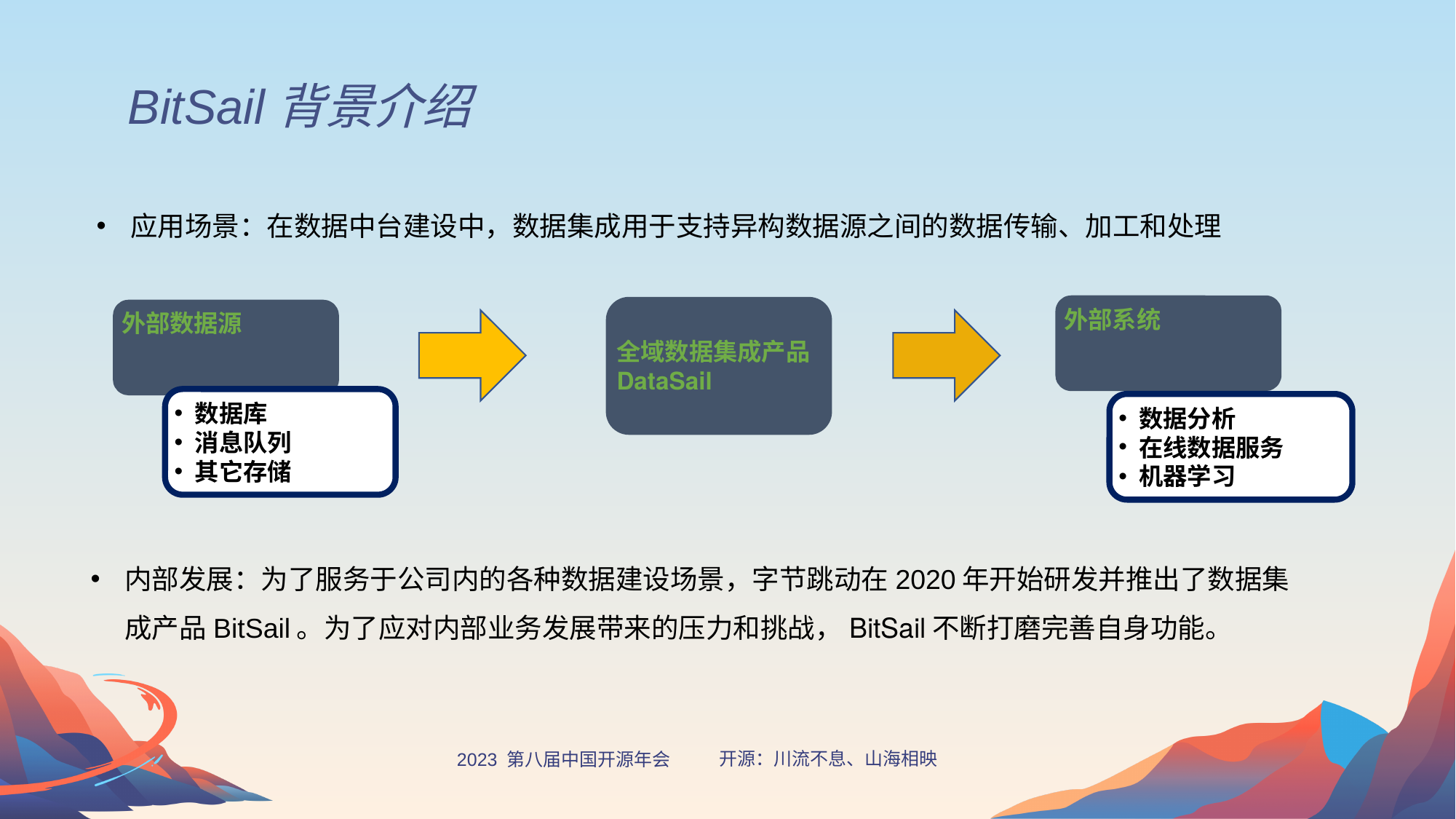

BitSail背景介绍
应用场景：在数据中台建设中，数据集成用于支持异构数据源之间的数据传输、加工和处理

外部系统

全域数据集成产品
DataSail

外部数据源

数据库
消息队列
其它存储
数据分析
在线数据服务
机器学习
内部发展：为了服务于公司内的各种数据建设场景，字节跳动在2020年开始研发并推出了数据集成产品BitSail。为了应对内部业务发展带来的压力和挑战，BitSail不断打磨完善自身功能。